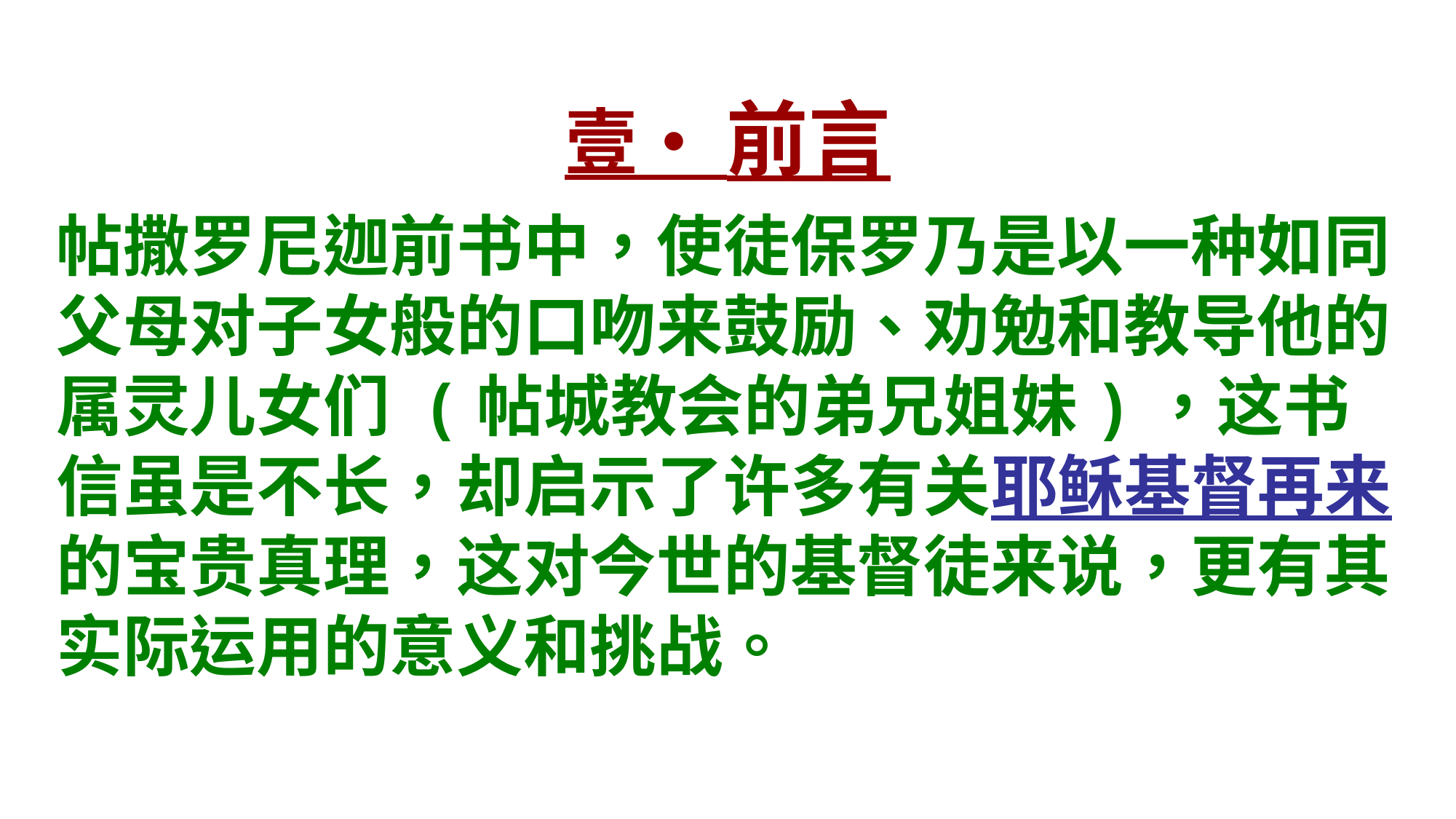

壹‧ 前言
帖撒罗尼迦前书中，使徒保罗乃是以一种如同父母对子女般的口吻来鼓励、劝勉和教导他的属灵儿女们 (帖城教会的弟兄姐妹)，这书信虽是不长，却启示了许多有关耶稣基督再来的宝贵真理，这对今世的基督徒来说，更有其实际运用的意义和挑战。